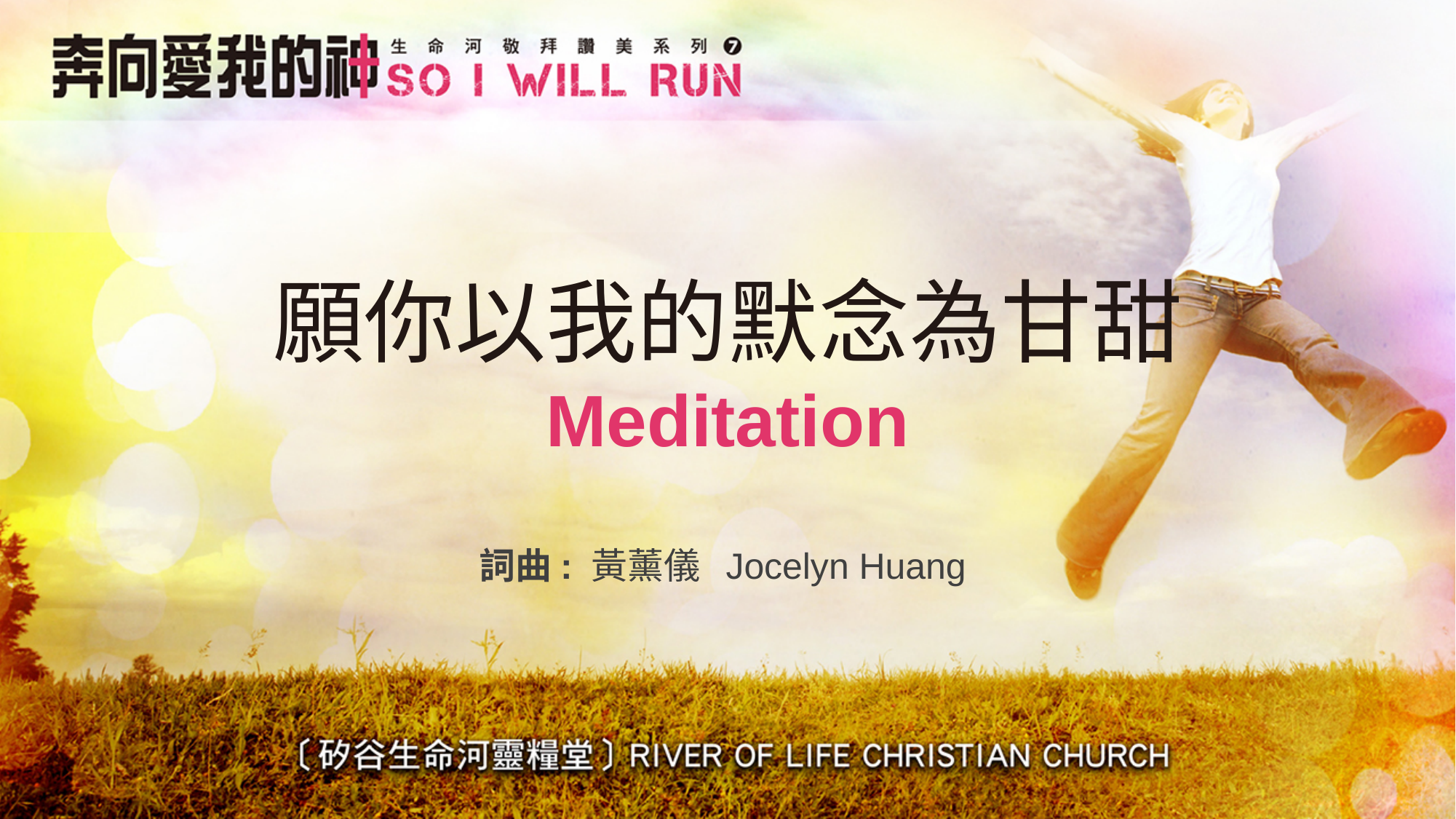

# 願你以我的默念為甘甜 Meditation
詞曲: 黃薰儀  Jocelyn Huang